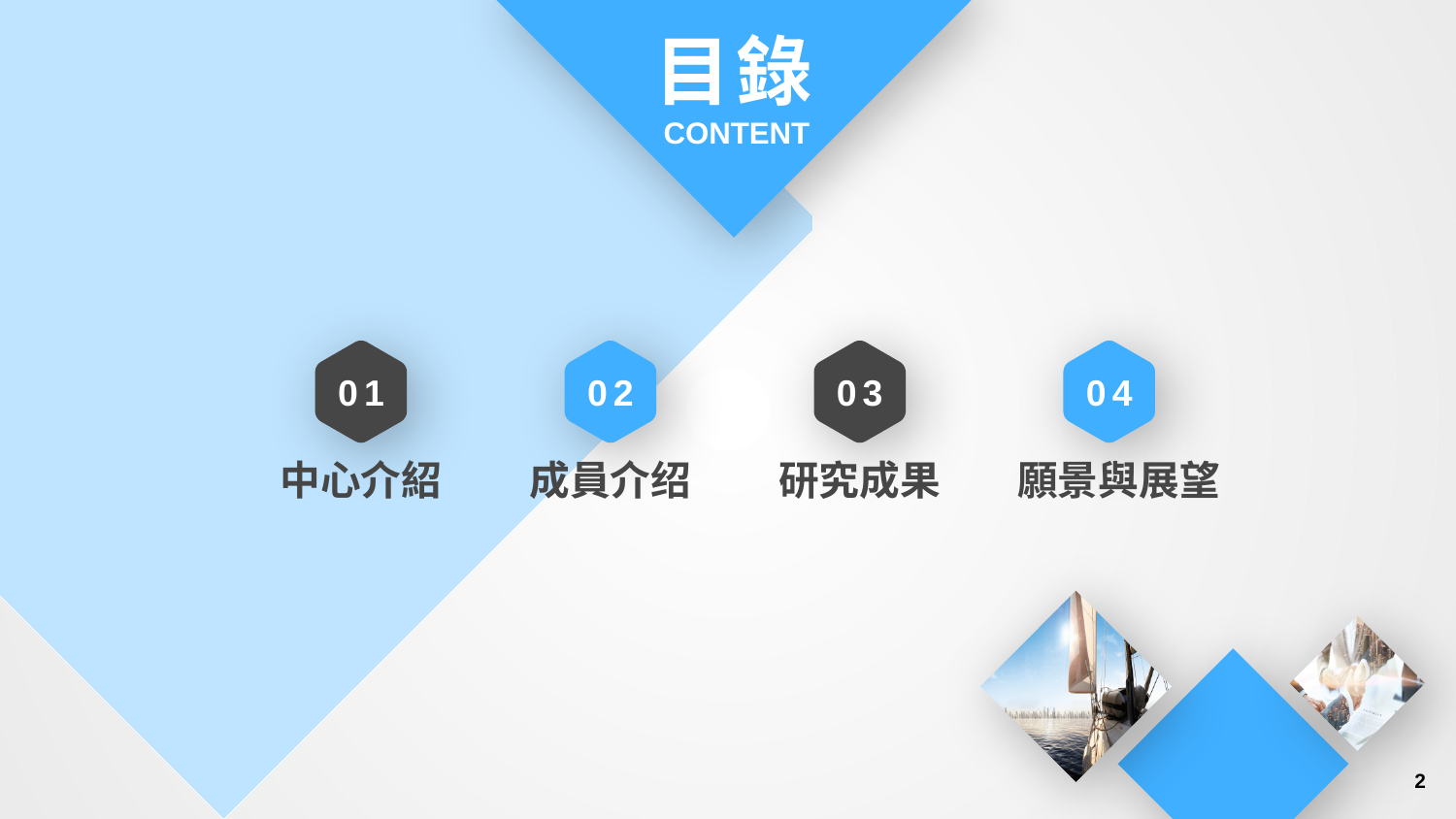

目錄
 CONTENT

01
中心介紹

02
成員介绍

03
研究成果

04
願景與展望

2